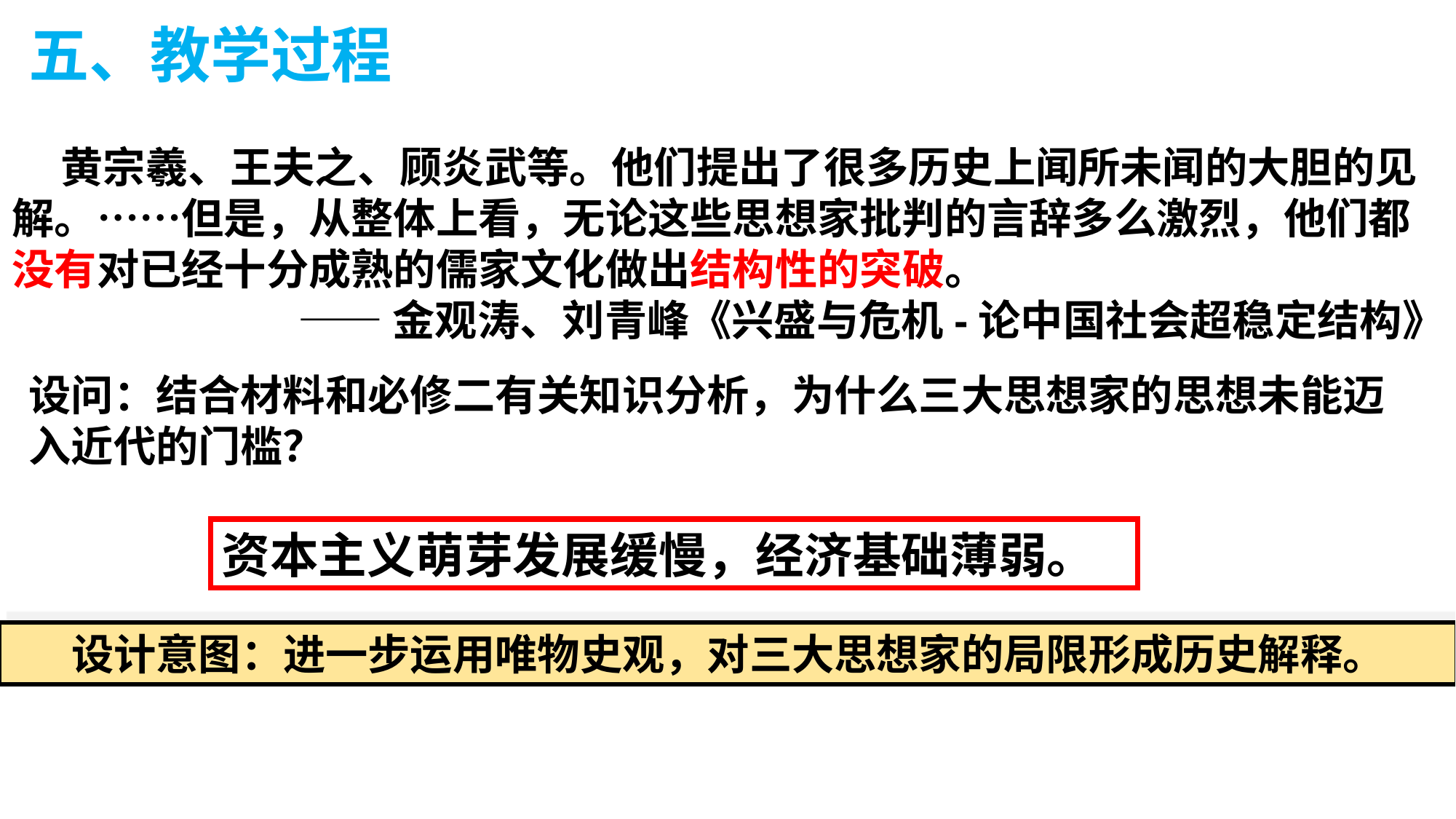

五、教学过程
    黄宗羲、王夫之、顾炎武等。他们提出了很多历史上闻所未闻的大胆的见解。……但是，从整体上看，无论这些思想家批判的言辞多么激烈，他们都没有对已经十分成熟的儒家文化做出结构性的突破。
——金观涛、刘青峰《兴盛与危机-论中国社会超稳定结构》
设问：结合材料和必修二有关知识分析，为什么三大思想家的思想未能迈入近代的门槛？
资本主义萌芽发展缓慢，经济基础薄弱。
设计意图：进一步运用唯物史观，对三大思想家的局限形成历史解释。